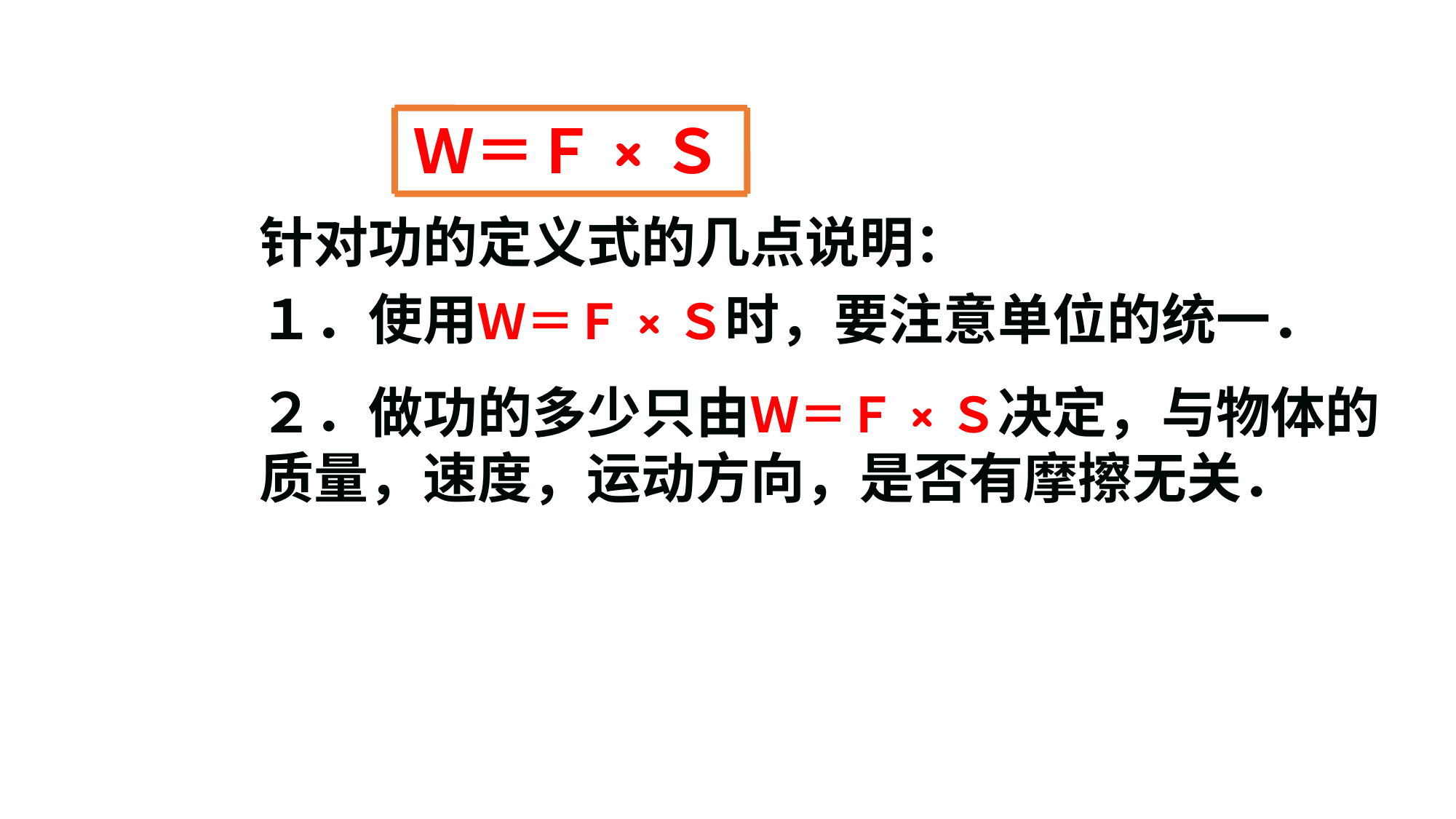

Ｗ＝Ｆ×Ｓ
针对功的定义式的几点说明：
１．使用Ｗ＝Ｆ×Ｓ时，要注意单位的统一．
２．做功的多少只由Ｗ＝Ｆ×Ｓ决定，与物体的质量，速度，运动方向，是否有摩擦无关．